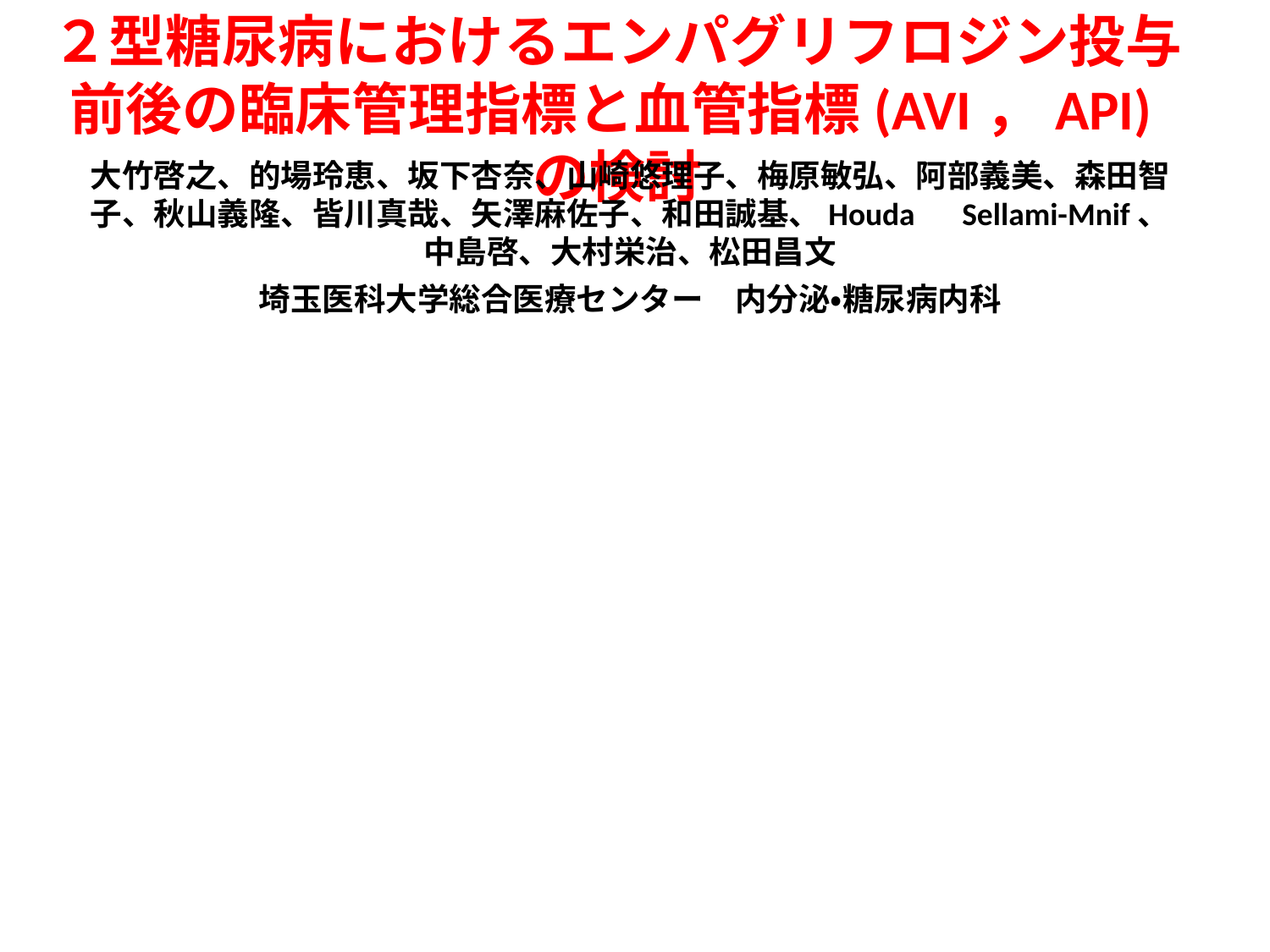

２型糖尿病におけるエンパグリフロジン投与前後の臨床管理指標と血管指標(AVI，API)の検討
大竹啓之、的場玲恵、坂下杏奈、山崎悠理子、梅原敏弘、阿部義美、森田智子、秋山義隆、皆川真哉、矢澤麻佐子、和田誠基、Houda　Sellami-Mnif、
中島啓、大村栄治、松田昌文
埼玉医科大学総合医療センター　内分泌・糖尿病内科